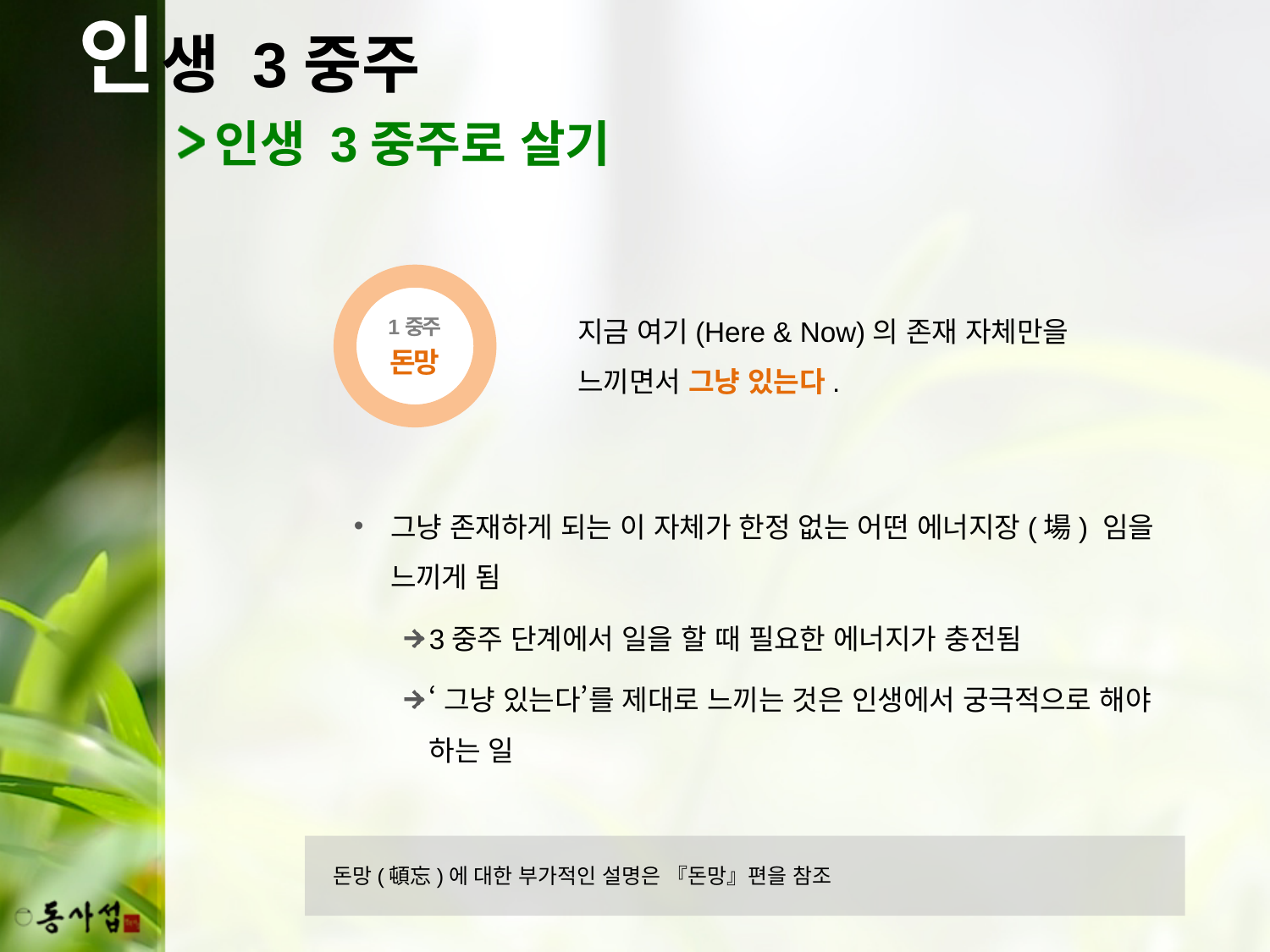

인
생 3중주
인생 3중주로 살기
1중주
돈망
지금 여기(Here & Now)의 존재 자체만을 느끼면서 그냥 있는다.
그냥 존재하게 되는 이 자체가 한정 없는 어떤 에너지장(場) 임을 느끼게 됨
3중주 단계에서 일을 할 때 필요한 에너지가 충전됨
‘그냥 있는다’를 제대로 느끼는 것은 인생에서 궁극적으로 해야 하는 일
 돈망(頓忘)에 대한 부가적인 설명은 『돈망』편을 참조